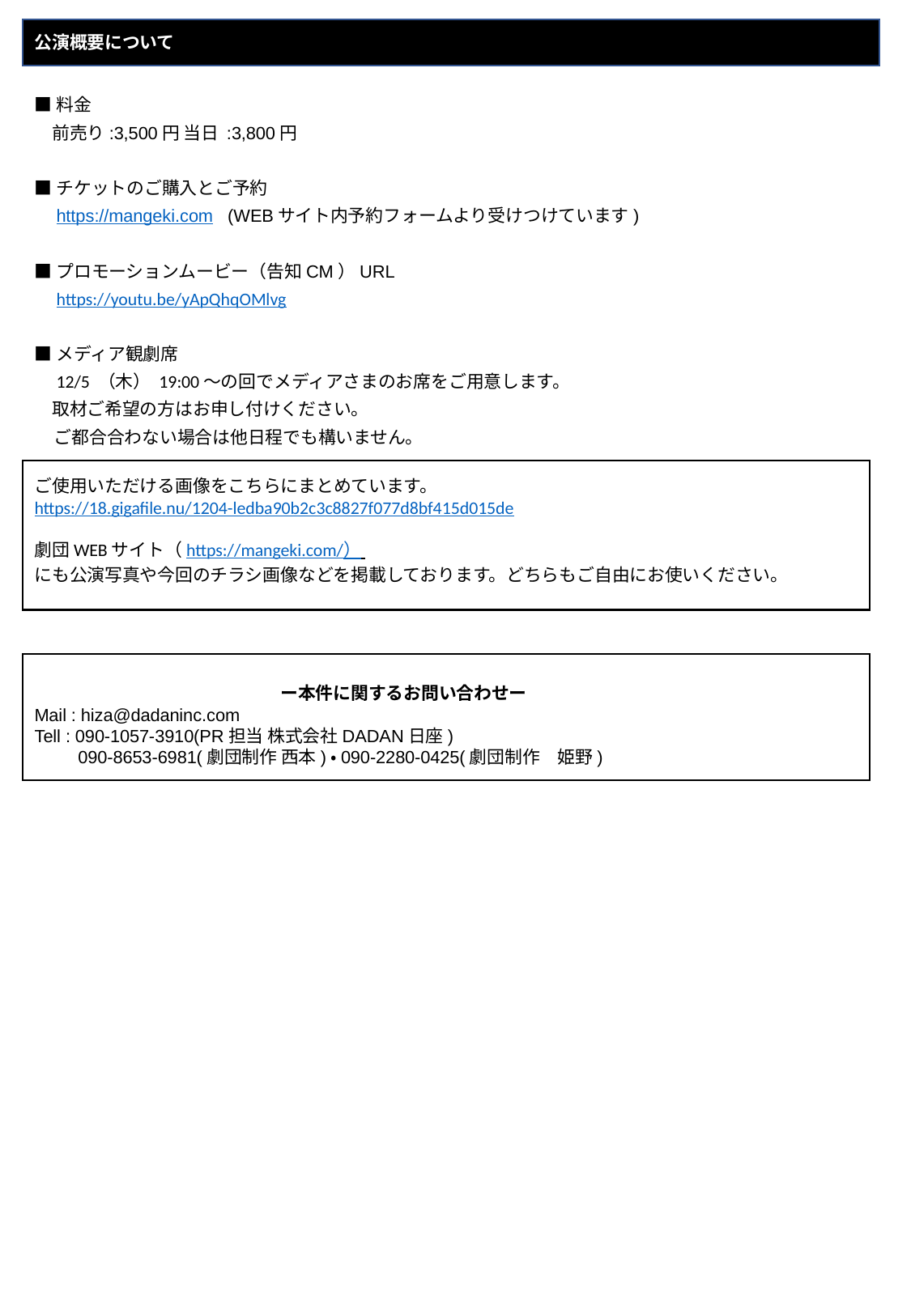

公演概要について
■料金
　前売り:3,500円 当日 :3,800円

■チケットのご購入とご予約
　https://mangeki.com   (WEBサイト内予約フォームより受けつけています)
■プロモーションムービー（告知CM）URL
　https://youtu.be/yApQhqOMlvg

■メディア観劇席
　12/5 （木） 19:00〜の回でメディアさまのお席をご用意します。
　取材ご希望の方はお申し付けください。
    ご都合合わない場合は他日程でも構いません。

ご使用いただける画像をこちらにまとめています。
https://18.gigafile.nu/1204-ledba90b2c3c8827f077d8bf415d015de
劇団WEBサイト（https://mangeki.com/）
にも公演写真や今回のチラシ画像などを掲載しております。どちらもご自由にお使いください。

　　　　　　　　　　　　　　ー本件に関するお問い合わせー
Mail : hiza@dadaninc.com
Tell : 090-1057-3910(PR担当 株式会社DADAN日座)
         090-8653-6981(劇団制作 西本)・090-2280-0425(劇団制作　姫野)